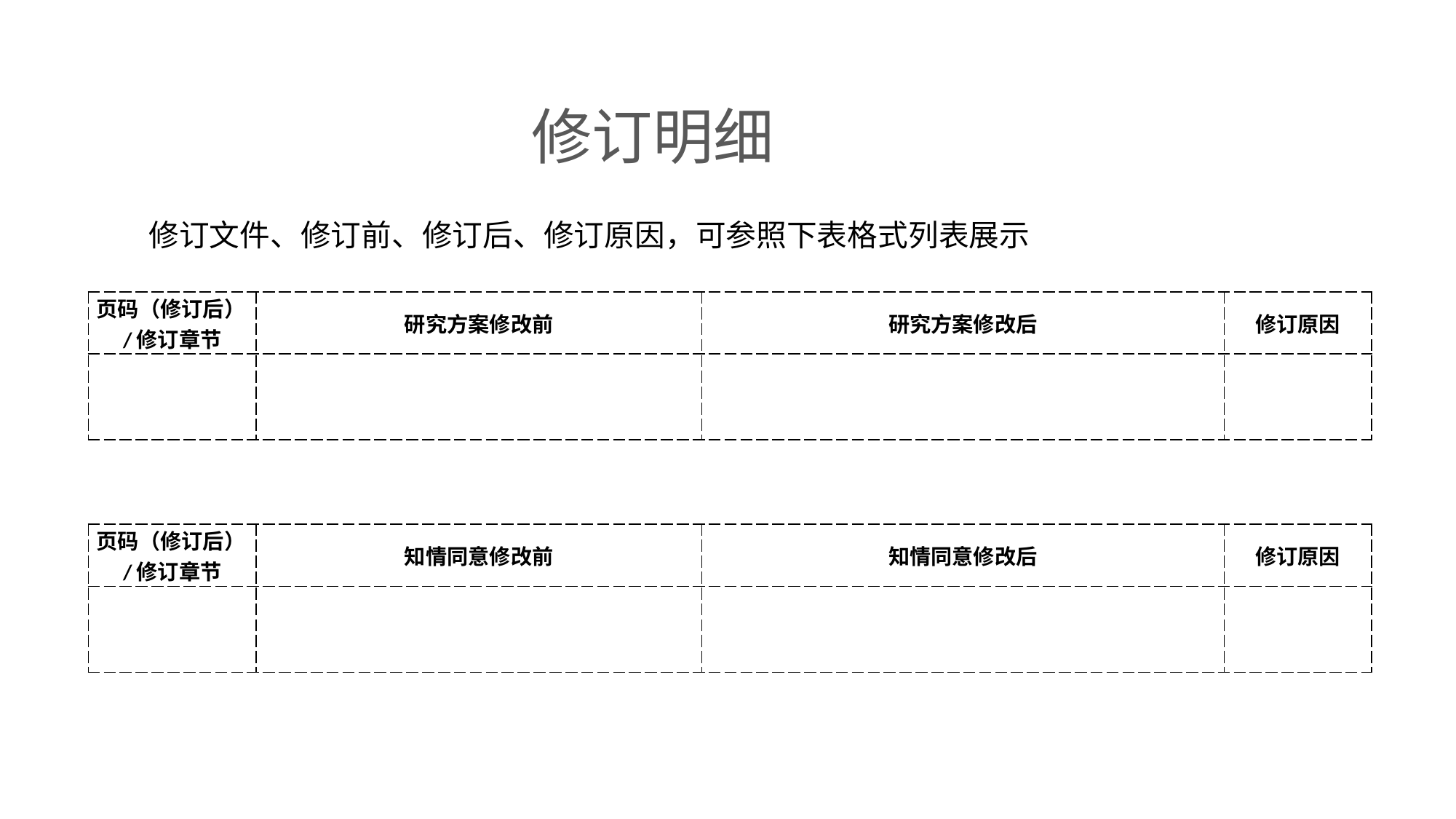

修订明细
修订文件、修订前、修订后、修订原因，可参照下表格式列表展示

| 页码（修订后）/修订章节 | 研究方案修改前 | 研究方案修改后 | 修订原因 |
| --- | --- | --- | --- |
|  |  |  |  |
| 页码（修订后）/修订章节 | 知情同意修改前 | 知情同意修改后 | 修订原因 |
| --- | --- | --- | --- |
|  |  |  |  |